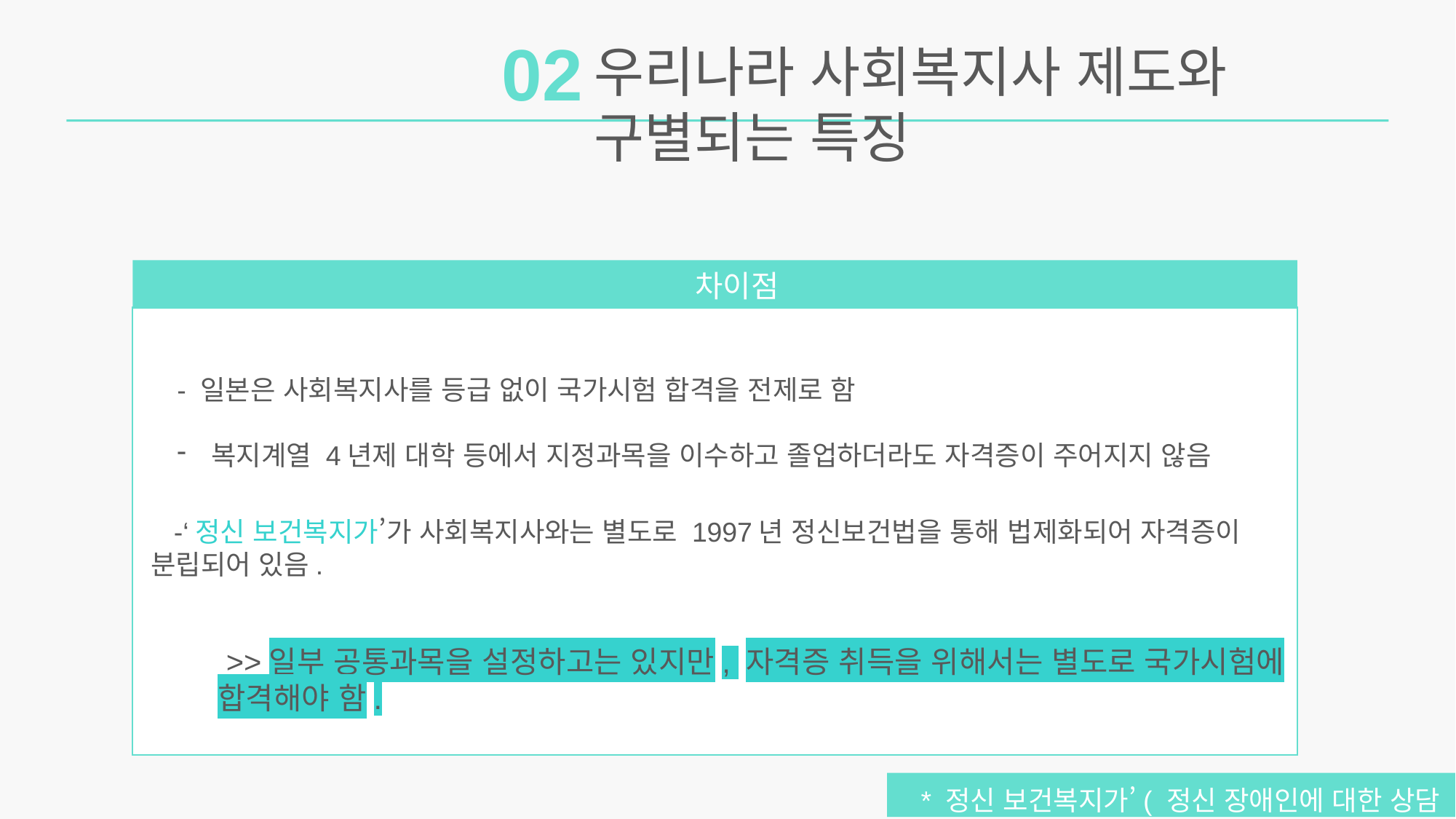

02
우리나라 사회복지사 제도와 구별되는 특징

차이점

- 일본은 사회복지사를 등급 없이 국가시험 합격을 전제로 함

복지계열 4년제 대학 등에서 지정과목을 이수하고 졸업하더라도 자격증이 주어지지 않음

 >>일부 공통과목을 설정하고는 있지만, 자격증 취득을 위해서는 별도로 국가시험에 합격해야 함.

현황

   -‘정신 보건복지가’가 사회복지사와는 별도로 1997년 정신보건법을 통해 법제화되어 자격증이 분립되어 있음.

* 정신 보건복지가’( 정신 장애인에 대한 상담 지원을 주 업무 )